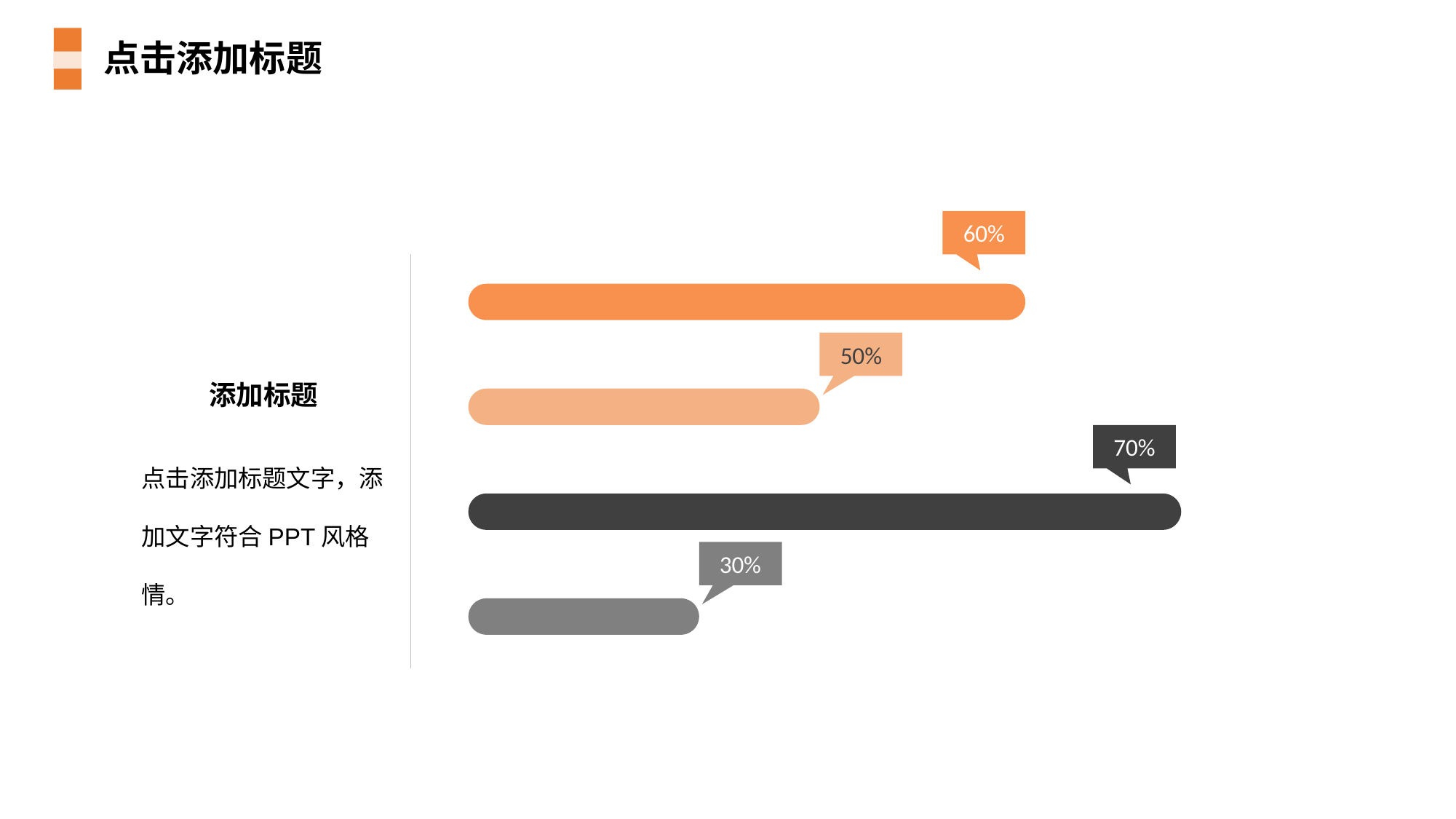

点击添加标题

60%

50%
添加标题

70%
点击添加标题文字，添加文字符合PPT风格情。

30%